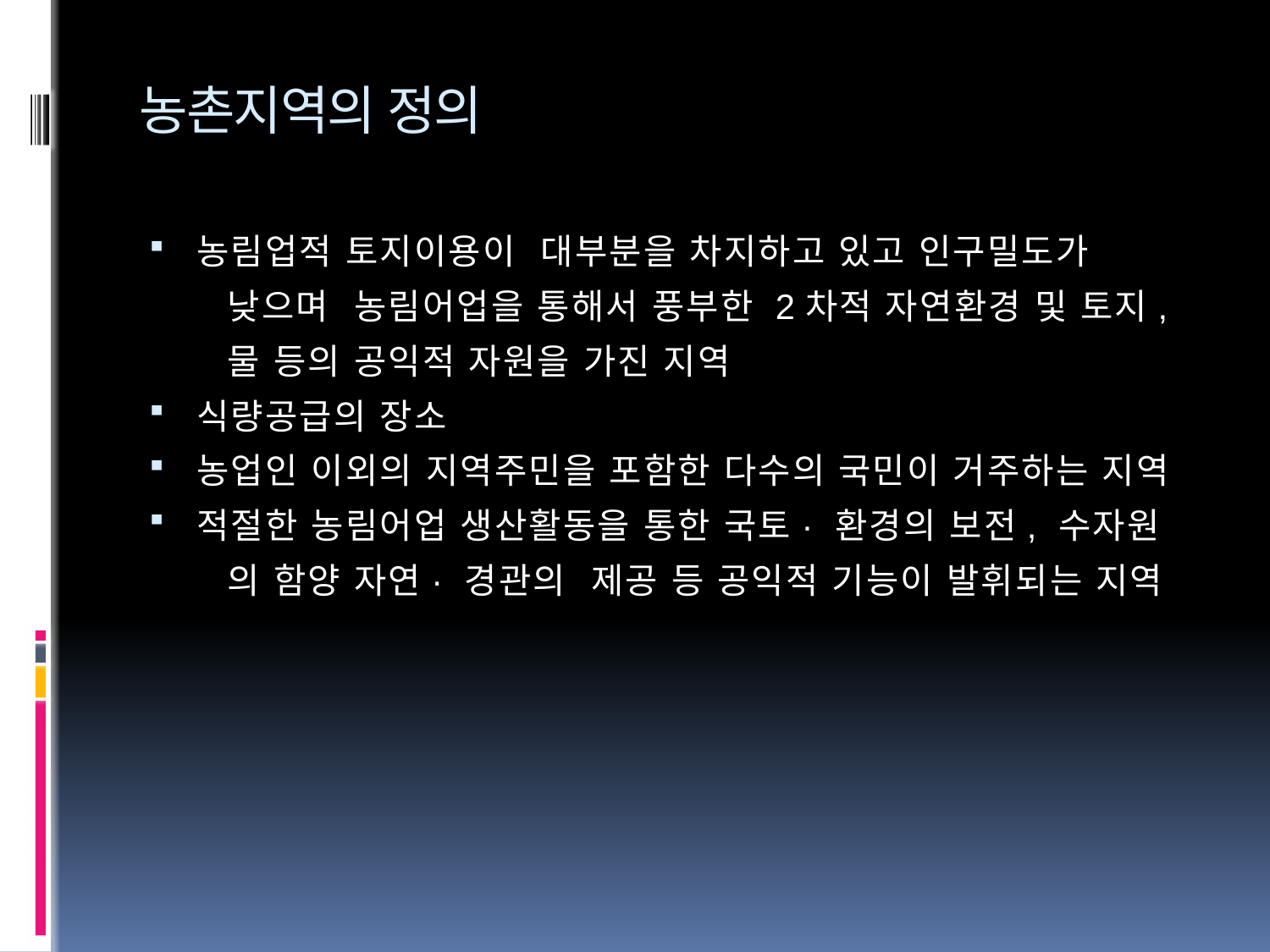

# 농촌지역의 정의

농림업적 토지이용이  대부분을 차지하고 있고 인구밀도가
      낮으며  농림어업을 통해서 풍부한 2차적 자연환경 및 토지,
      물 등의 공익적 자원을 가진 지역
식량공급의 장소
농업인 이외의 지역주민을 포함한 다수의 국민이 거주하는 지역
적절한 농림어업 생산활동을 통한 국토· 환경의 보전, 수자원
      의 함양 자연· 경관의  제공 등 공익적 기능이 발휘되는 지역